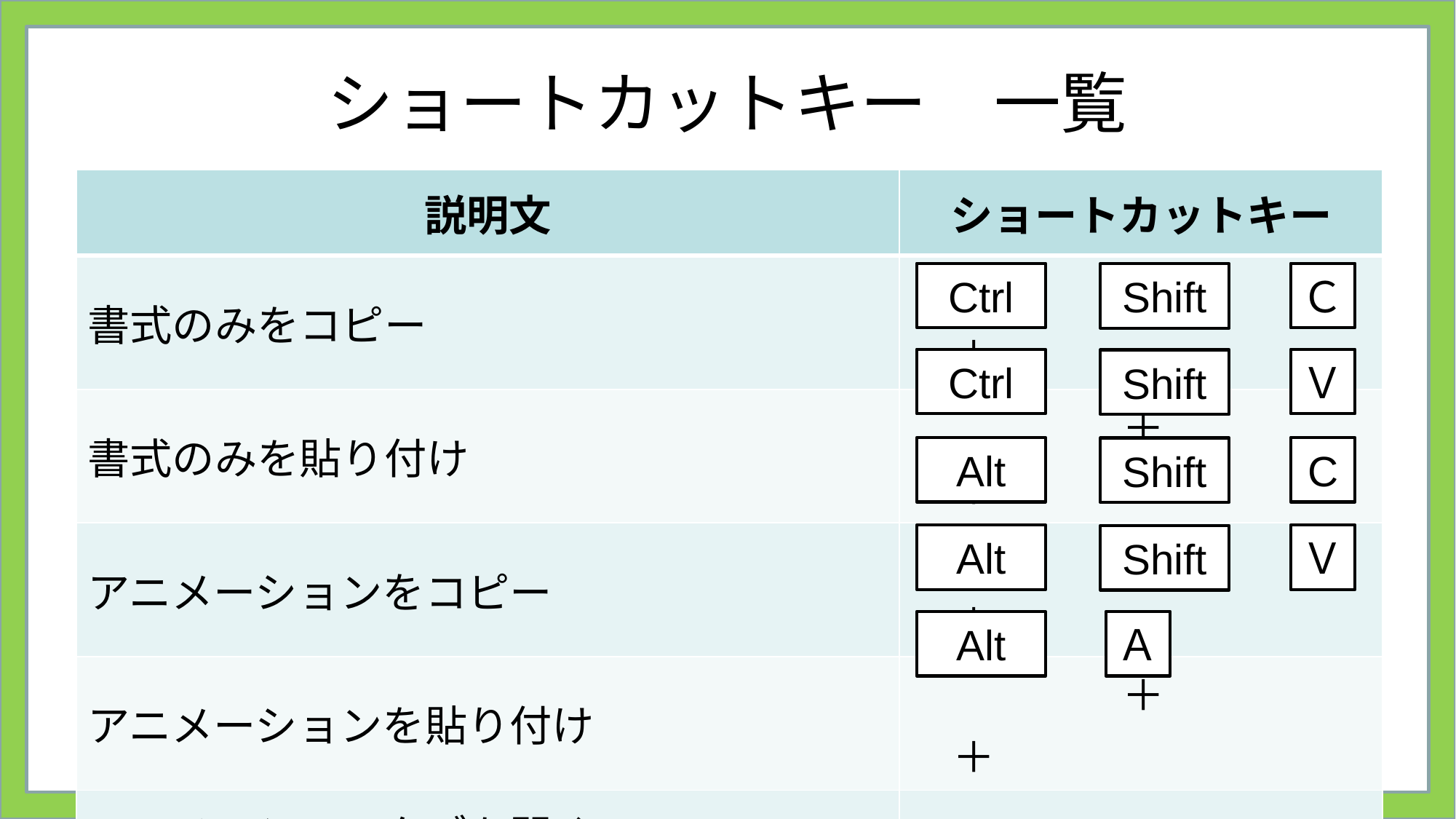

# ショートカットキー　一覧
| 説明文 | ショートカットキー |
| --- | --- |
| 書式のみをコピー | ＋　　　　　＋ |
| 書式のみを貼り付け | ＋　　　　　＋ |
| アニメーションをコピー | ＋　　　　　＋ |
| アニメーションを貼り付け | ＋　　　　　＋ |
| アニメーションタブを開く | → |
Ctrl
Ｃ
Shift
Ctrl
Ｖ
Shift
Alt
C
Shift
Alt
Ｖ
Shift
Alt
Ａ